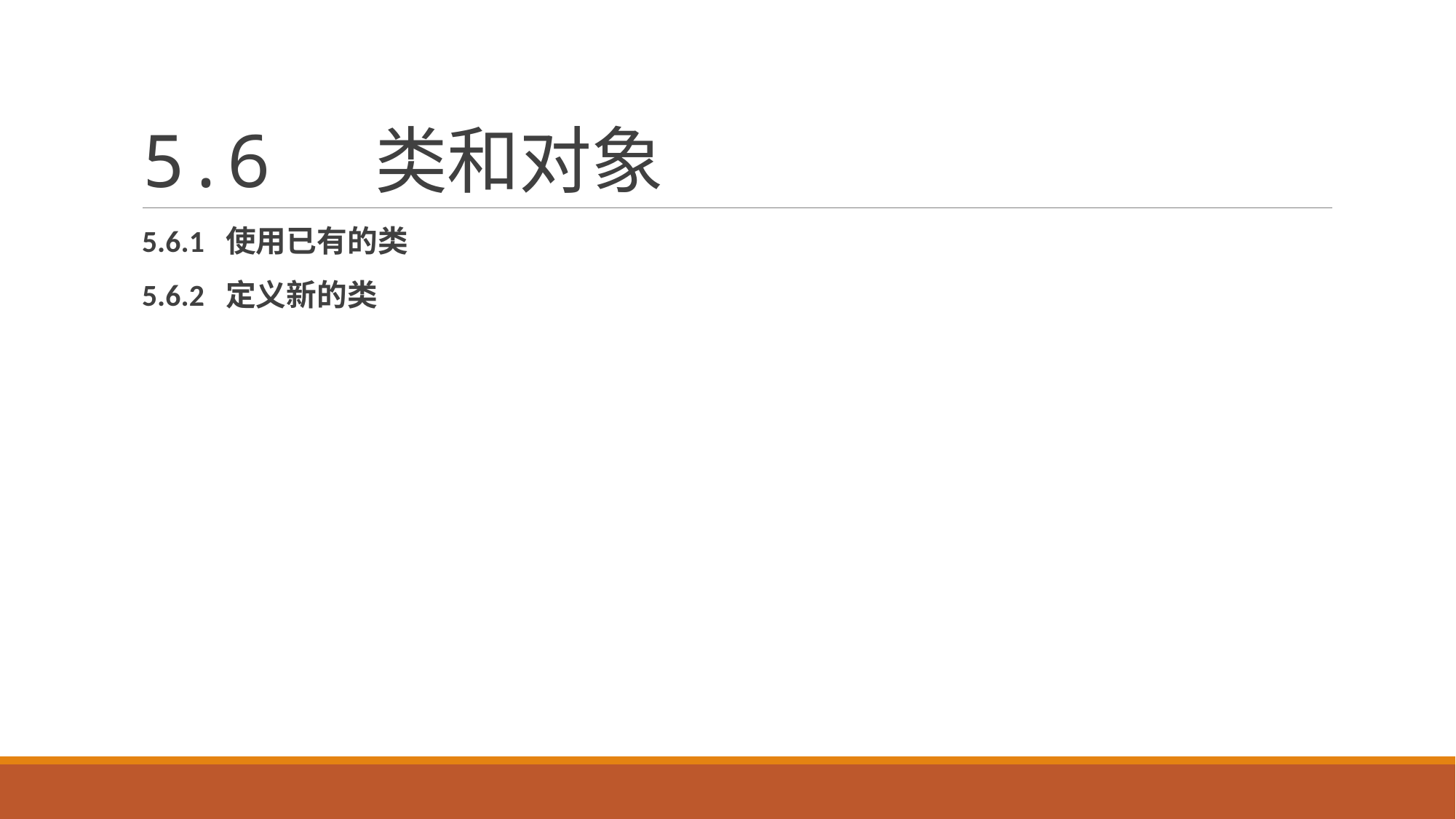

# 5.6  类和对象
5.6.1  使用已有的类
5.6.2  定义新的类